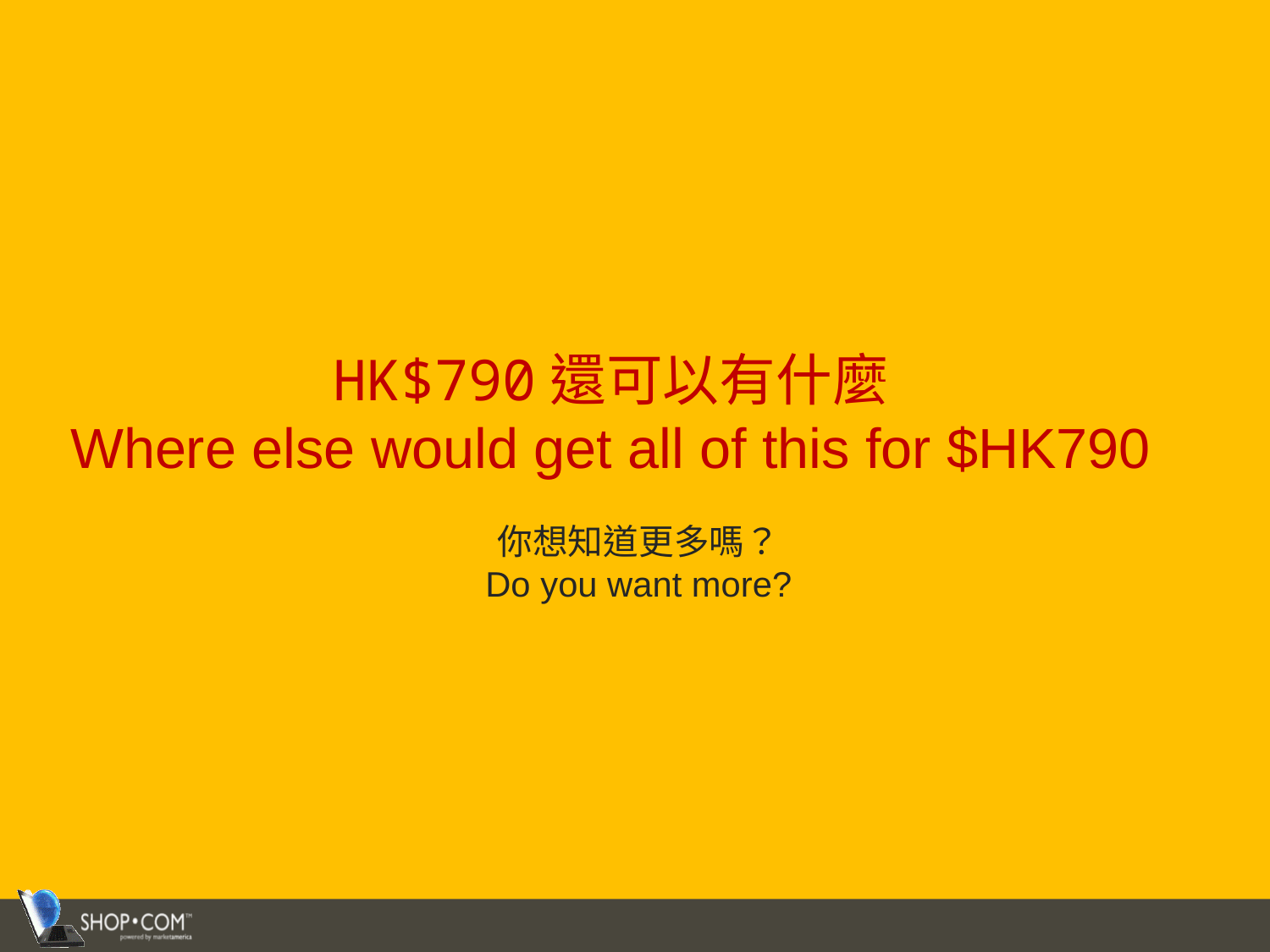

HK$790還可以有什麼
Where else would get all of this for $HK790
你想知道更多嗎？
Do you want more?